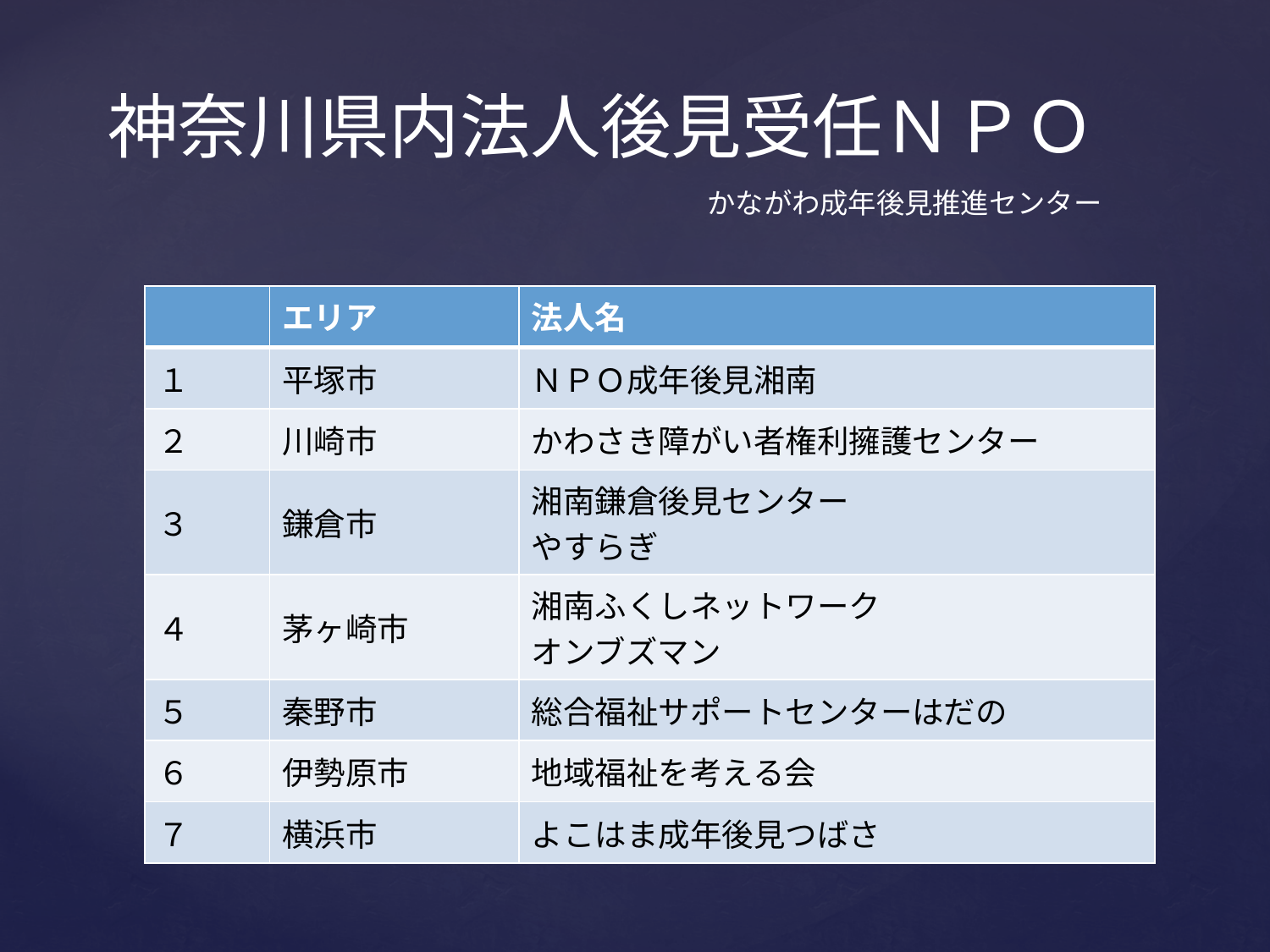

# 神奈川県内法人後見受任ＮＰＯ
かながわ成年後見推進センター
|  | エリア | 法人名 |
| --- | --- | --- |
| １ | 平塚市 | ＮＰＯ成年後見湘南 |
| ２ | 川崎市 | かわさき障がい者権利擁護センター |
| ３ | 鎌倉市 | 湘南鎌倉後見センター やすらぎ |
| ４ | 茅ヶ崎市 | 湘南ふくしネットワーク オンブズマン |
| ５ | 秦野市 | 総合福祉サポートセンターはだの |
| ６ | 伊勢原市 | 地域福祉を考える会 |
| ７ | 横浜市 | よこはま成年後見つばさ |